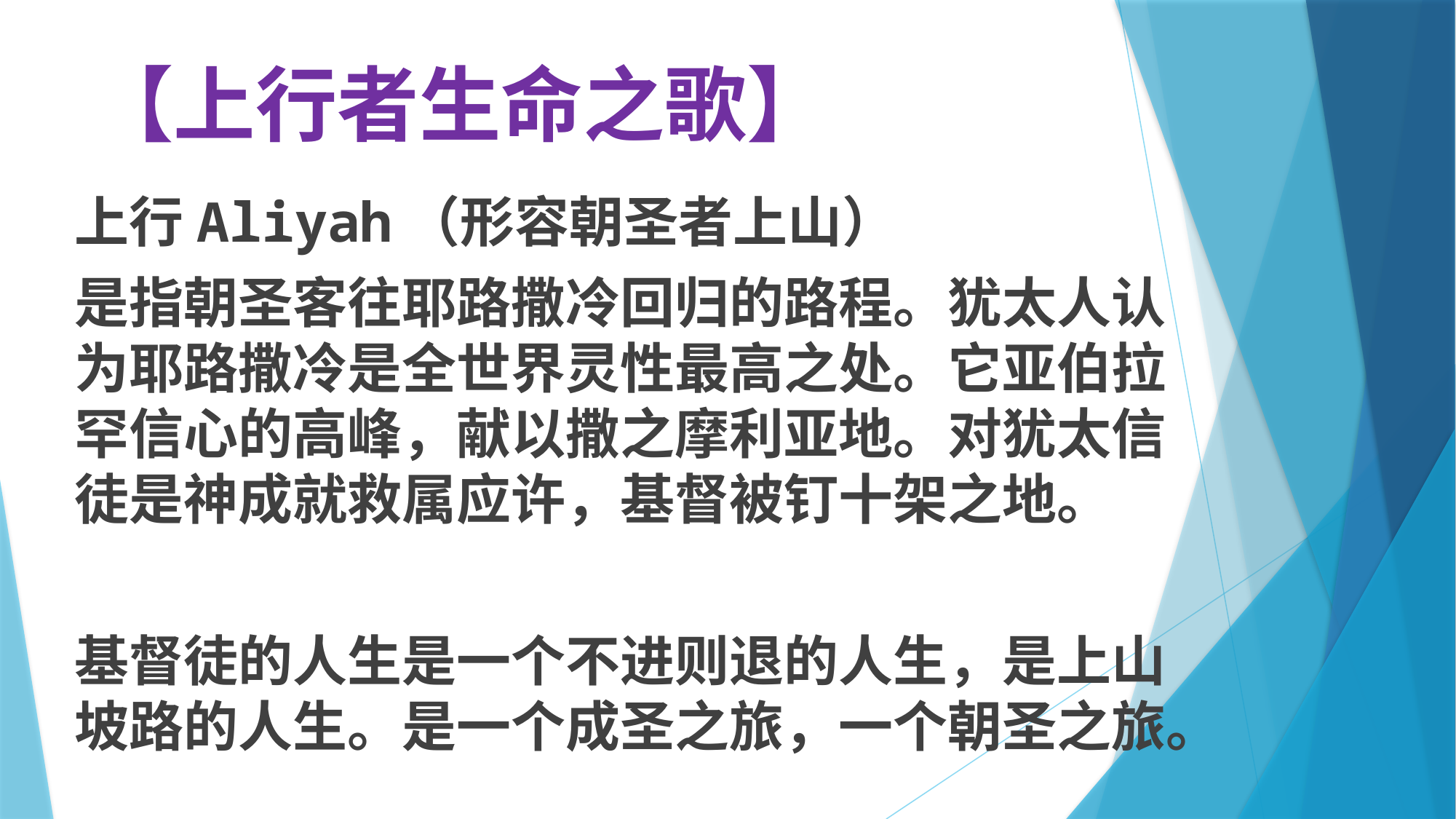

# 【上行者生命之歌】
上行Aliyah（形容朝圣者上山）
是指朝圣客往耶路撒冷回归的路程。犹太人认为耶路撒冷是全世界灵性最高之处。它亚伯拉罕信心的高峰，献以撒之摩利亚地。对犹太信徒是神成就救属应许，基督被钉十架之地。

基督徒的人生是一个不进则退的人生，是上山坡路的人生。是一个成圣之旅，一个朝圣之旅。